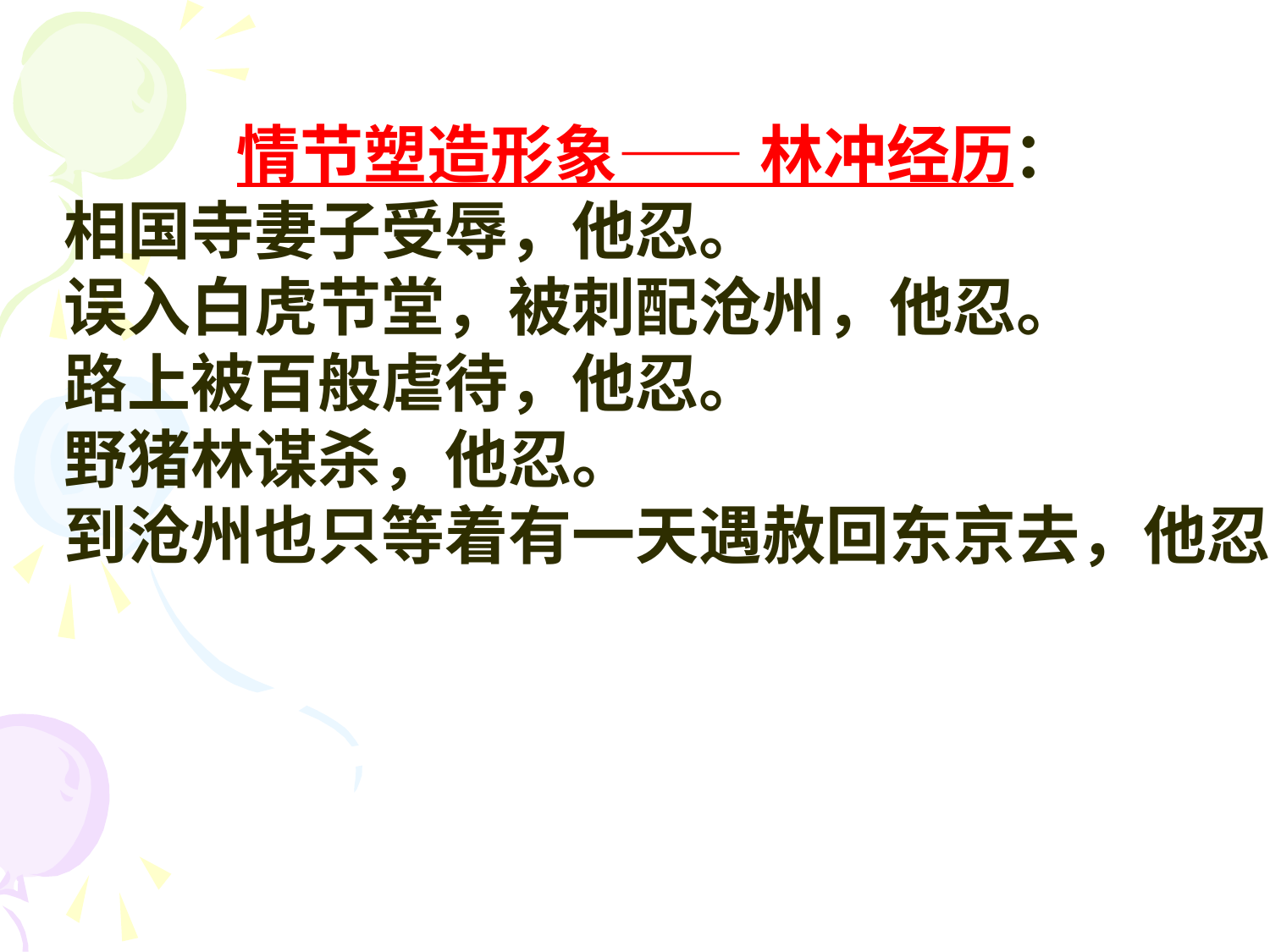

情节塑造形象—— 林冲经历：
相国寺妻子受辱，他忍。
误入白虎节堂，被刺配沧州，他忍。
路上被百般虐待，他忍。
野猪林谋杀，他忍。
到沧州也只等着有一天遇赦回东京去，他忍。